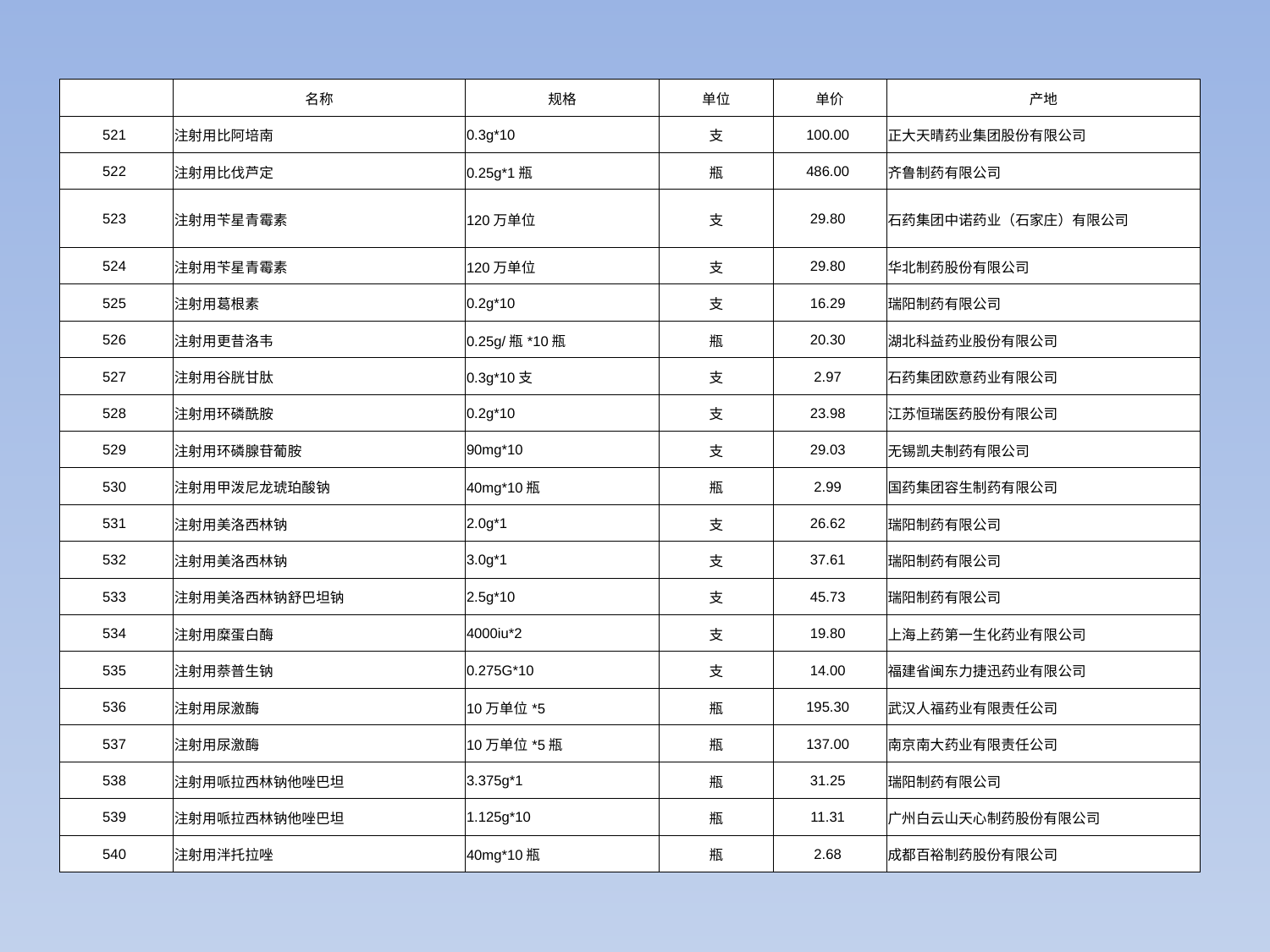

|  | 名称 | 规格 | 单位 | 单价 | 产地 |
| --- | --- | --- | --- | --- | --- |
| 521 | 注射用比阿培南 | 0.3g\*10 | 支 | 100.00 | 正大天晴药业集团股份有限公司 |
| 522 | 注射用比伐芦定 | 0.25g\*1瓶 | 瓶 | 486.00 | 齐鲁制药有限公司 |
| 523 | 注射用苄星青霉素 | 120万单位 | 支 | 29.80 | 石药集团中诺药业（石家庄）有限公司 |
| 524 | 注射用苄星青霉素 | 120万单位 | 支 | 29.80 | 华北制药股份有限公司 |
| 525 | 注射用葛根素 | 0.2g\*10 | 支 | 16.29 | 瑞阳制药有限公司 |
| 526 | 注射用更昔洛韦 | 0.25g/瓶\*10瓶 | 瓶 | 20.30 | 湖北科益药业股份有限公司 |
| 527 | 注射用谷胱甘肽 | 0.3g\*10支 | 支 | 2.97 | 石药集团欧意药业有限公司 |
| 528 | 注射用环磷酰胺 | 0.2g\*10 | 支 | 23.98 | 江苏恒瑞医药股份有限公司 |
| 529 | 注射用环磷腺苷葡胺 | 90mg\*10 | 支 | 29.03 | 无锡凯夫制药有限公司 |
| 530 | 注射用甲泼尼龙琥珀酸钠 | 40mg\*10瓶 | 瓶 | 2.99 | 国药集团容生制药有限公司 |
| 531 | 注射用美洛西林钠 | 2.0g\*1 | 支 | 26.62 | 瑞阳制药有限公司 |
| 532 | 注射用美洛西林钠 | 3.0g\*1 | 支 | 37.61 | 瑞阳制药有限公司 |
| 533 | 注射用美洛西林钠舒巴坦钠 | 2.5g\*10 | 支 | 45.73 | 瑞阳制药有限公司 |
| 534 | 注射用糜蛋白酶 | 4000iu\*2 | 支 | 19.80 | 上海上药第一生化药业有限公司 |
| 535 | 注射用萘普生钠 | 0.275G\*10 | 支 | 14.00 | 福建省闽东力捷迅药业有限公司 |
| 536 | 注射用尿激酶 | 10万单位\*5 | 瓶 | 195.30 | 武汉人福药业有限责任公司 |
| 537 | 注射用尿激酶 | 10万单位\*5瓶 | 瓶 | 137.00 | 南京南大药业有限责任公司 |
| 538 | 注射用哌拉西林钠他唑巴坦 | 3.375g\*1 | 瓶 | 31.25 | 瑞阳制药有限公司 |
| 539 | 注射用哌拉西林钠他唑巴坦 | 1.125g\*10 | 瓶 | 11.31 | 广州白云山天心制药股份有限公司 |
| 540 | 注射用泮托拉唑 | 40mg\*10瓶 | 瓶 | 2.68 | 成都百裕制药股份有限公司 |